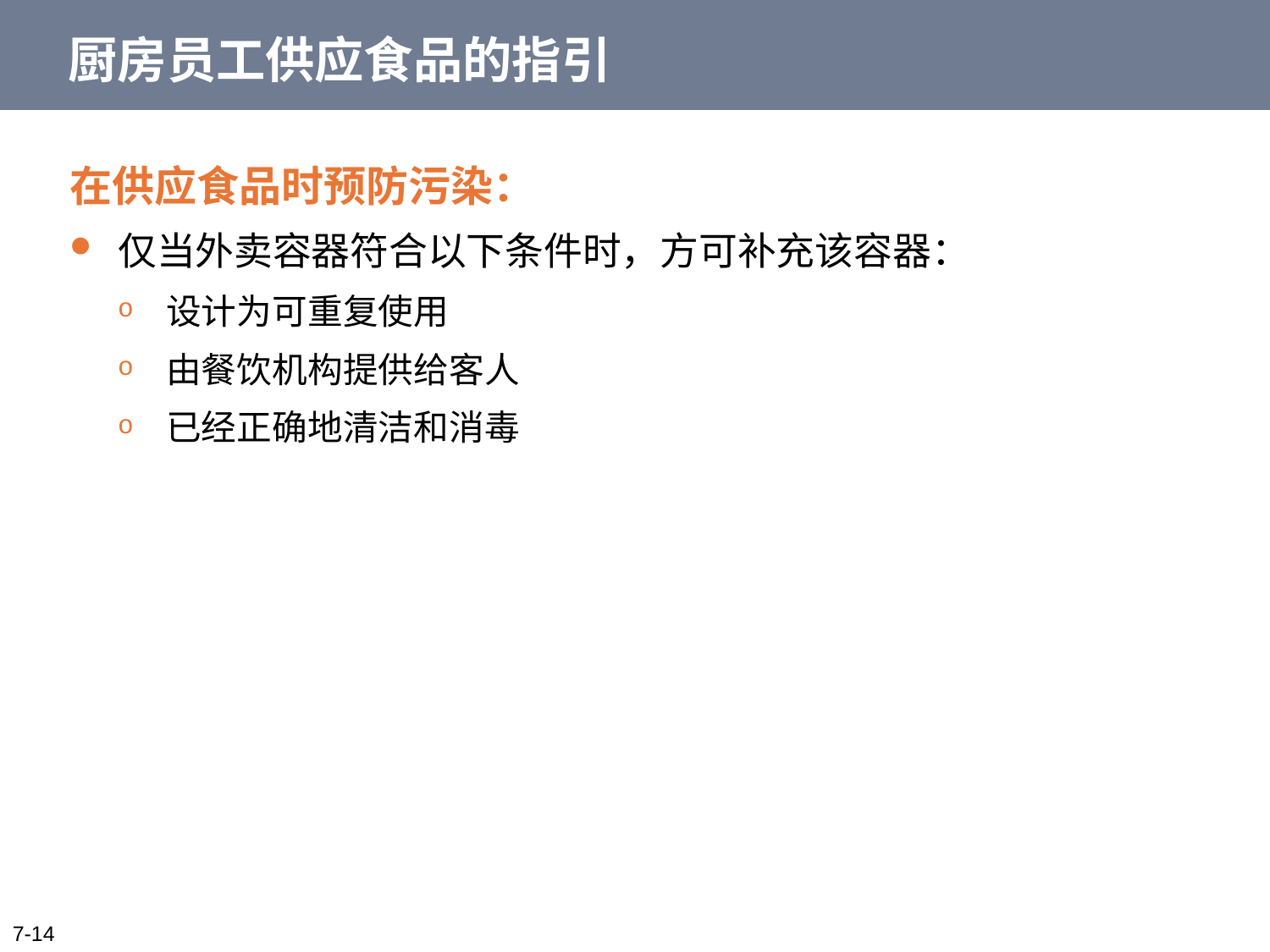

# 厨房员工供应食品的指引
在供应食品时预防污染：
仅当外卖容器符合以下条件时，方可补充该容器：
设计为可重复使用
由餐饮机构提供给客人
已经正确地清洁和消毒

7-14